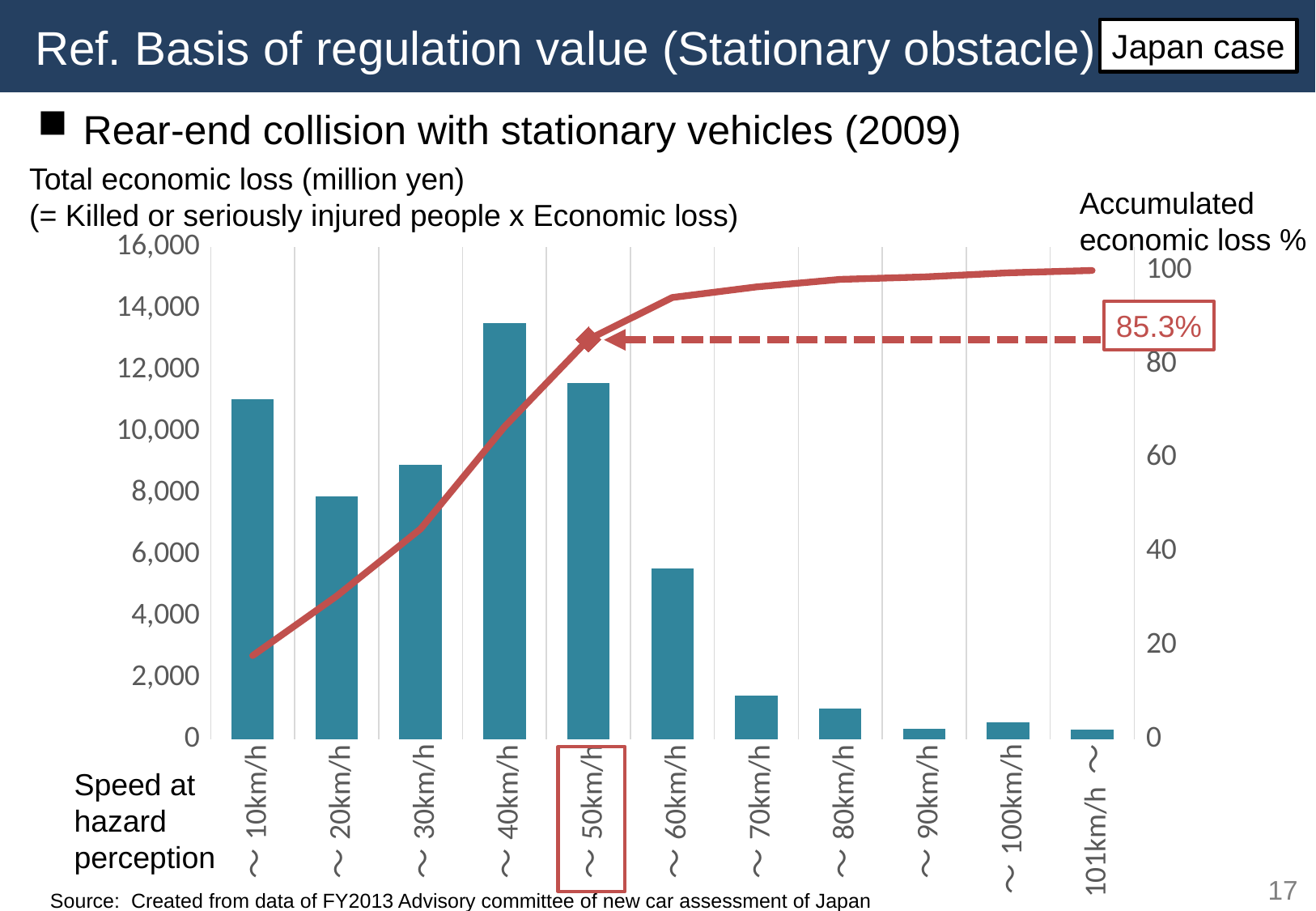

# Ref. Basis of regulation value (Stationary obstacle)
Japan case
Rear-end collision with stationary vehicles (2009)
Total economic loss (million yen)
(= Killed or seriously injured people x Economic loss)
Accumulated
economic loss %

### Chart

| Category |  | 累計
％ |
|---|---|---|
| ～10km/h | 11058.938 | 17.80572417875366 |
| ～20km/h | 7882.396000000002 | 30.496976181767977 |
| ～30km/h | 8915.877999999999 | 44.852212143794155 |
| ～40km/h | 13528.546 | 66.63419144556629 |
| ～50km/h | 11586.286000000002 | 85.28898567374218 |
| ～60km/h | 5552.442 | 94.22883602560483 |
| ～70km/h | 1401.236 | 96.48493165841697 |
| ～80km/h | 1000.774 | 98.09625327078771 |
| ～90km/h | 326.35999999999996 | 98.62171748290082 |
| ～100km/h | 539.74 | 99.49073958685335 |
| 101km/h ～ | 316.296 | 100.0 |
85.3%

Speed at
hazard
perception
17
Source:  Created from data of FY2013 Advisory committee of new car assessment of Japan